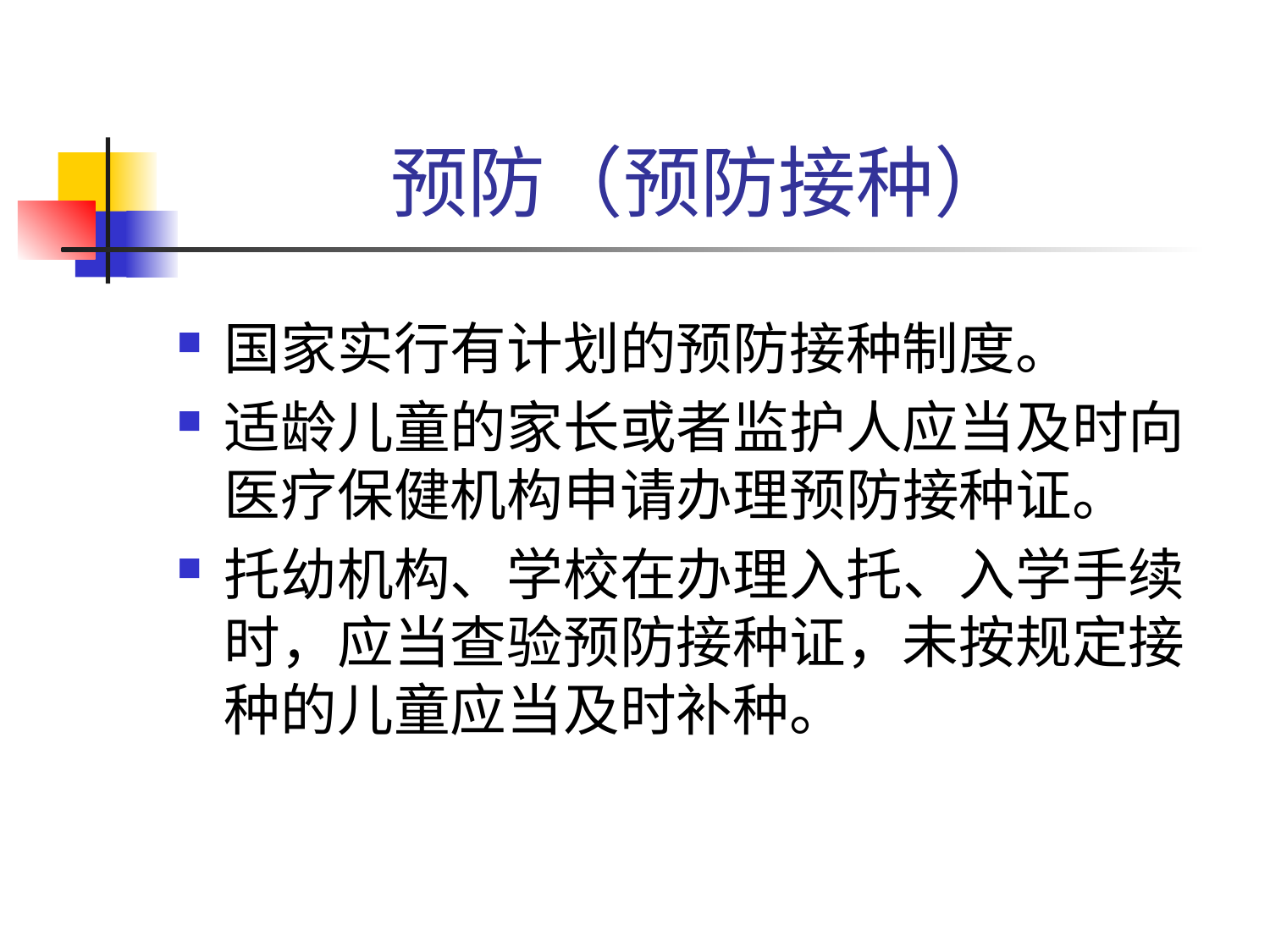

# 预防（预防接种）
国家实行有计划的预防接种制度。
适龄儿童的家长或者监护人应当及时向医疗保健机构申请办理预防接种证。
托幼机构、学校在办理入托、入学手续时，应当查验预防接种证，未按规定接种的儿童应当及时补种。